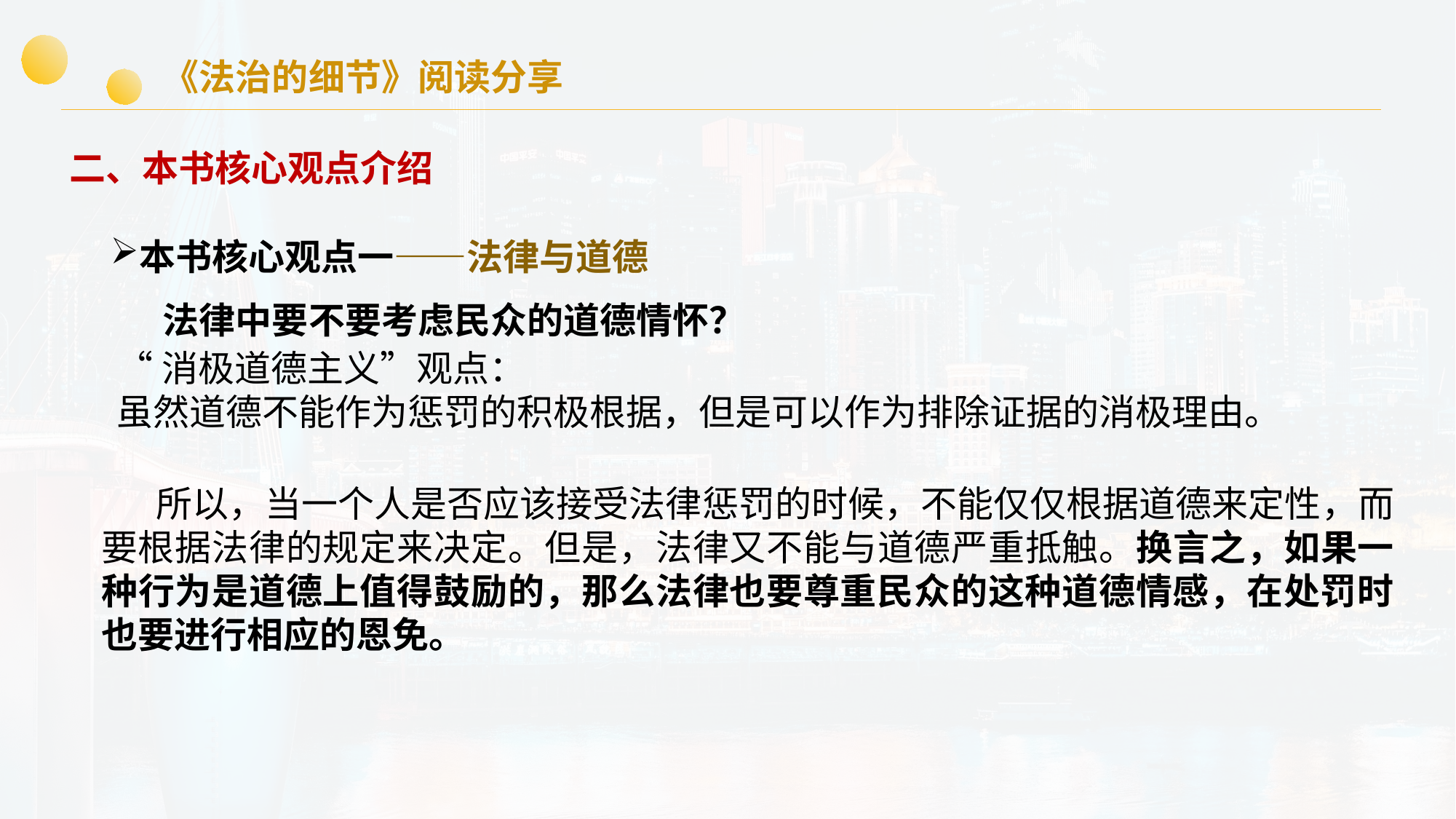

《法治的细节》阅读分享
二、本书核心观点介绍
本书核心观点一——法律与道德
法律中要不要考虑民众的道德情怀？
“消极道德主义”观点：
虽然道德不能作为惩罚的积极根据，但是可以作为排除证据的消极理由。
所以，当一个人是否应该接受法律惩罚的时候，不能仅仅根据道德来定性，而要根据法律的规定来决定。但是，法律又不能与道德严重抵触。换言之，如果一种行为是道德上值得鼓励的，那么法律也要尊重民众的这种道德情感，在处罚时也要进行相应的恩免。